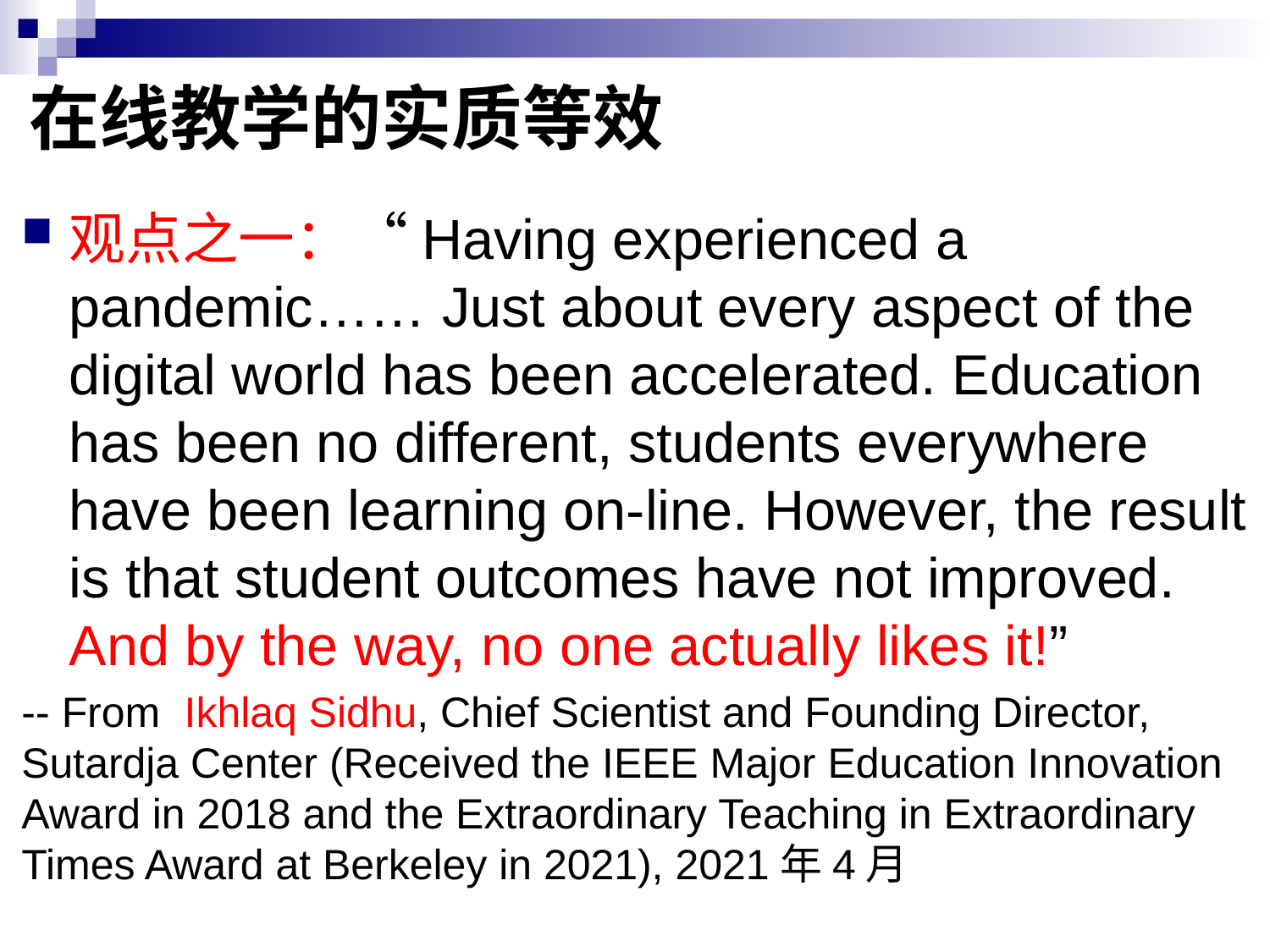

# 在线教学的实质等效
观点之一：“Having experienced a pandemic…… Just about every aspect of the digital world has been accelerated. Education has been no different, students everywhere have been learning on-line. However, the result is that student outcomes have not improved. And by the way, no one actually likes it!”
-- From  Ikhlaq Sidhu, Chief Scientist and Founding Director, Sutardja Center (Received the IEEE Major Education Innovation Award in 2018 and the Extraordinary Teaching in Extraordinary Times Award at Berkeley in 2021), 2021年4月